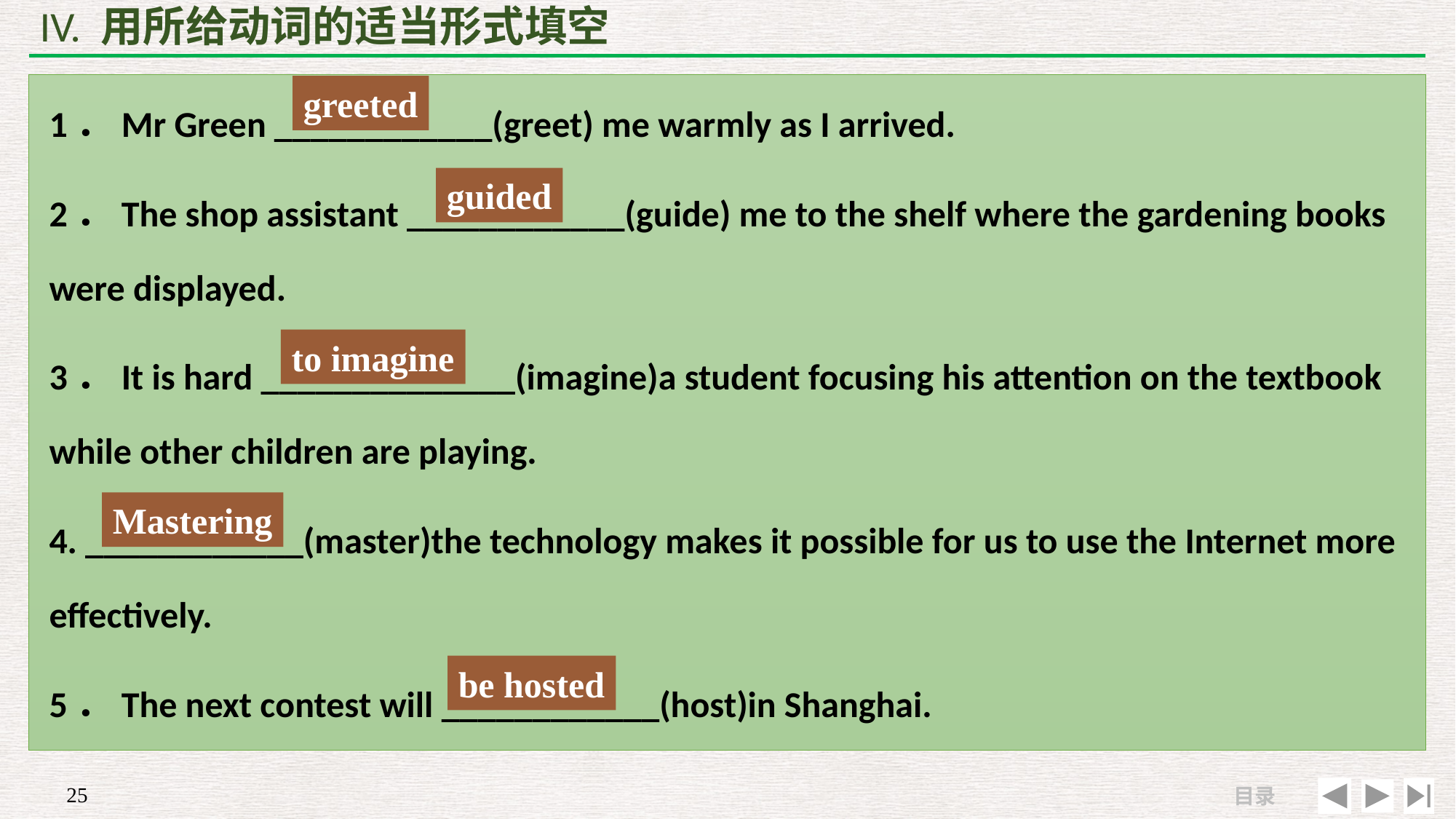

# IV. 用所给动词的适当形式填空
1．Mr Green ____________(greet) me warmly as I arrived.
2．The shop assistant ____________(guide) me to the shelf where the gardening books were displayed.
3．It is hard ______________(imagine)a student focusing his attention on the textbook while other children are playing.
4. ____________(master)the technology makes it possible for us to use the Internet more effectively.
5．The next contest will ____________(host)in Shanghai.

greeted
guided
to imagine
Mastering
be hosted